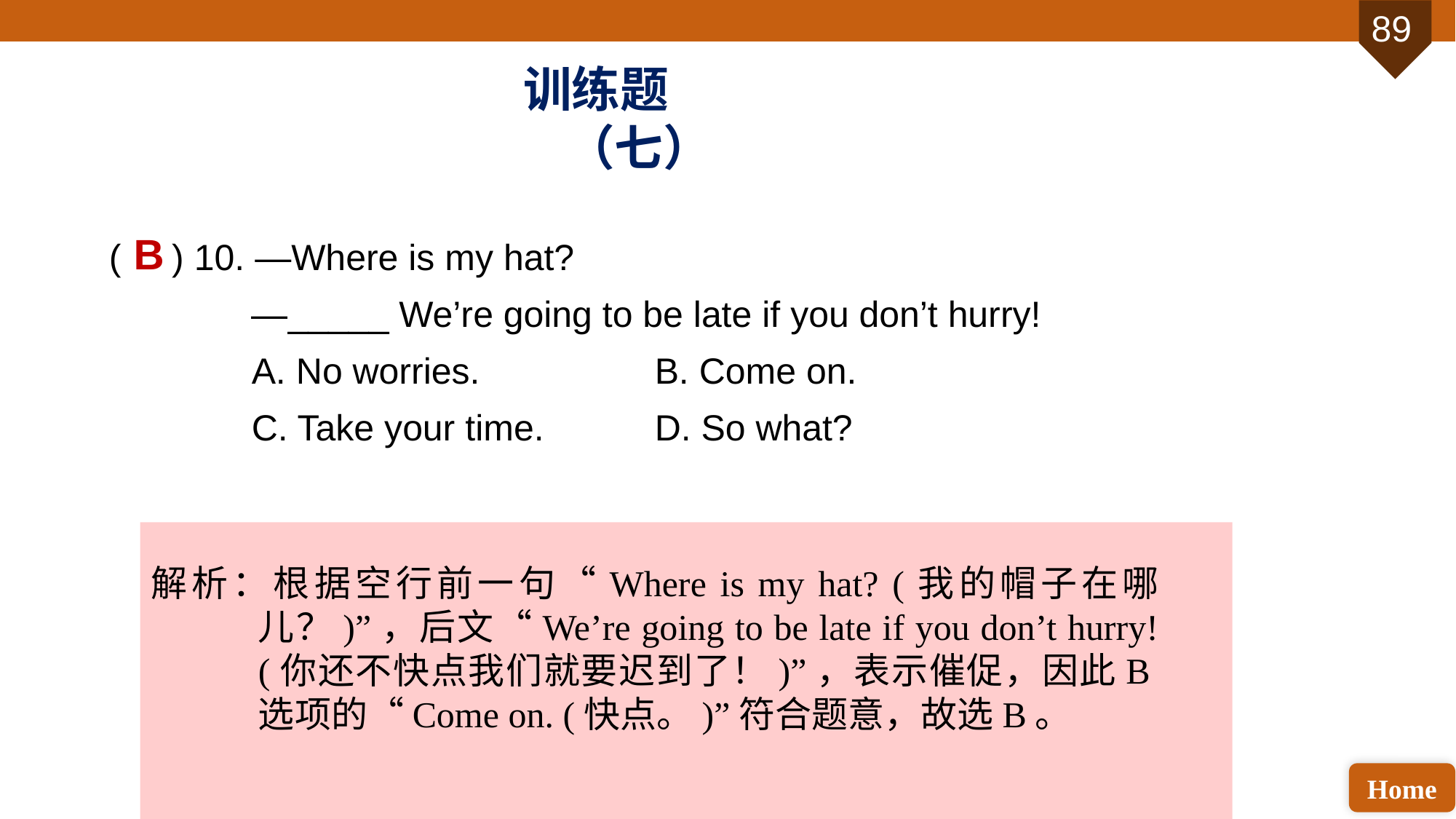

训练题（七）
(     ) 10. —Where is my hat?
              —_____ We’re going to be late if you don’t hurry!
              A. No worries. 		B. Come on.
              C. Take your time. 	D. So what?
B

解析：根据空行前一句“Where is my hat? (我的帽子在哪儿？)”，后文“We’re going to be late if you don’t hurry! (你还不快点我们就要迟到了！)”，表示催促，因此B选项的“Come on. (快点。)”符合题意，故选B。